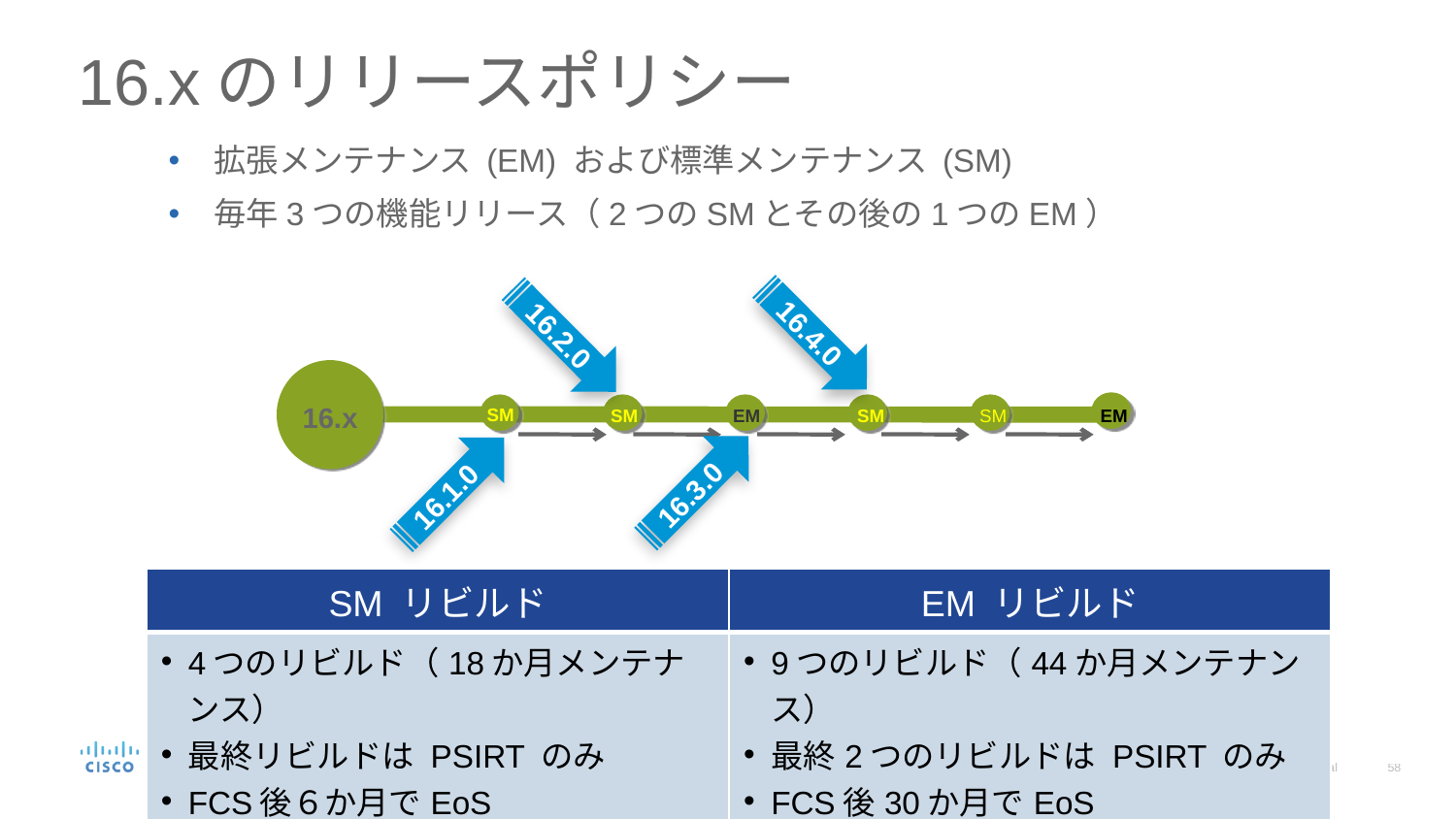

# 16.xのリリースポリシー
拡張メンテナンス (EM) および標準メンテナンス (SM)
毎年3つの機能リリース（2つのSMとその後の1つのEM）

16.4.0

16.2.0

16.x
SM
SM
EM
SM
SM
EM

16.3.0

16.1.0
| SM リビルド | EM リビルド |
| --- | --- |
| 4つのリビルド（18か月メンテナンス） 最終リビルドは PSIRT のみ FCS後６か月でEoS | 9つのリビルド（44か月メンテナンス） 最終2つのリビルドは PSIRT のみ FCS後30か月でEoS |